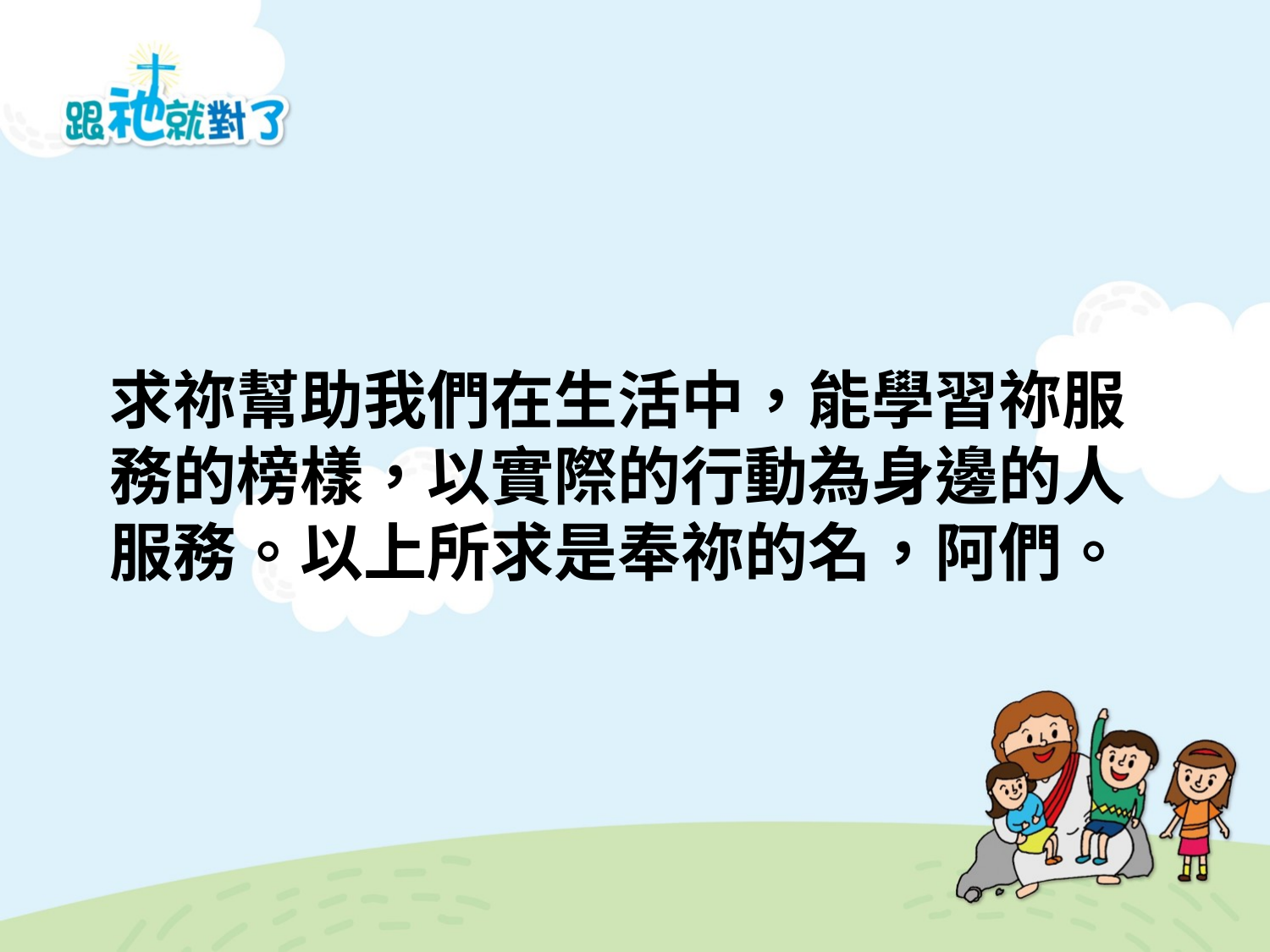

求祢幫助我們在生活中，能學習祢服務的榜樣，以實際的行動為身邊的人服務。以上所求是奉祢的名，阿們。